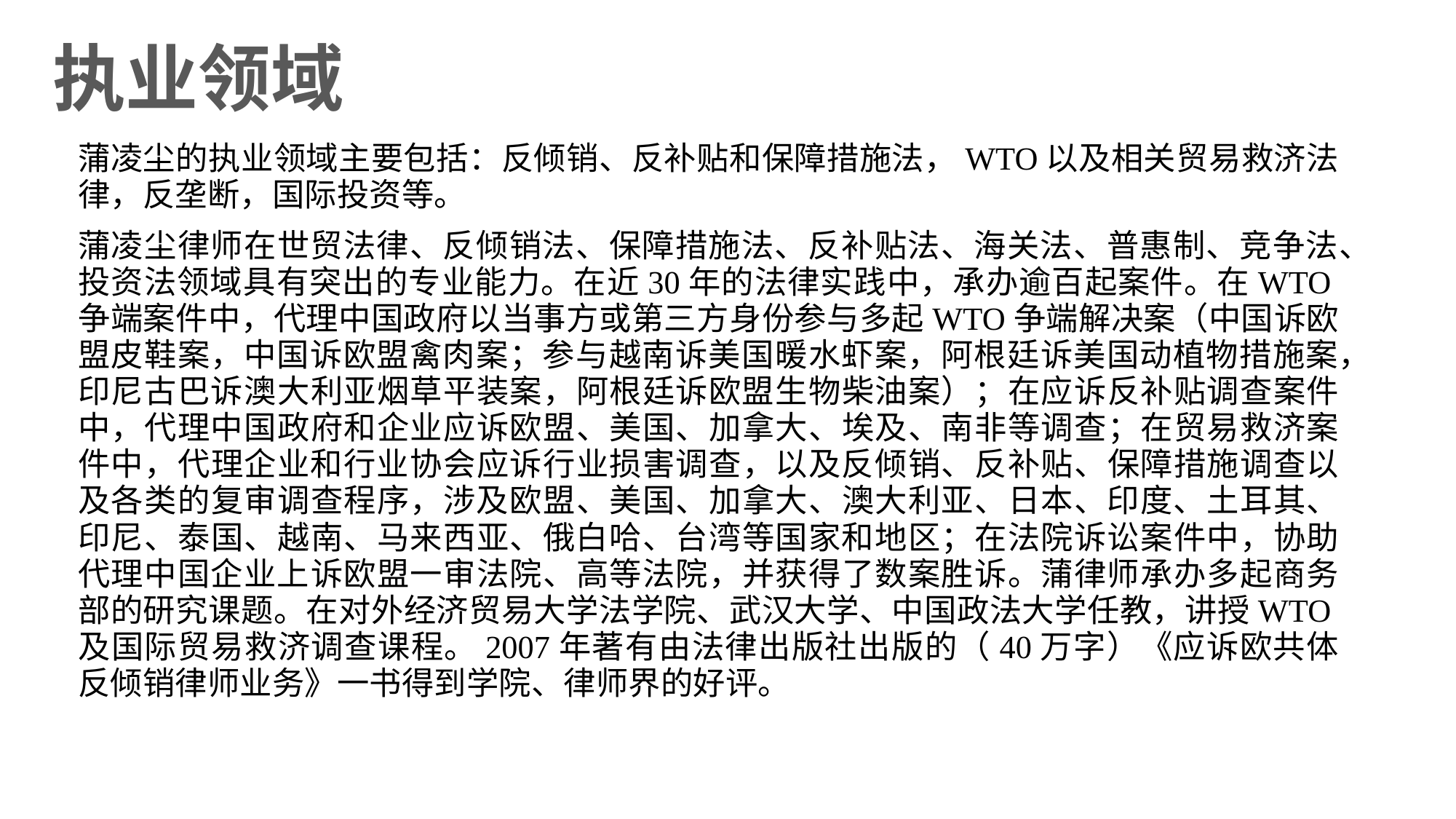

严格保密
25
执业领域
蒲凌尘的执业领域主要包括：反倾销、反补贴和保障措施法，WTO以及相关贸易救济法律，反垄断，国际投资等。
蒲凌尘律师在世贸法律、反倾销法、保障措施法、反补贴法、海关法、普惠制、竞争法、投资法领域具有突出的专业能力。在近30年的法律实践中，承办逾百起案件。在WTO争端案件中，代理中国政府以当事方或第三方身份参与多起WTO争端解决案（中国诉欧盟皮鞋案，中国诉欧盟禽肉案；参与越南诉美国暖水虾案，阿根廷诉美国动植物措施案，印尼古巴诉澳大利亚烟草平装案，阿根廷诉欧盟生物柴油案）；在应诉反补贴调查案件中，代理中国政府和企业应诉欧盟、美国、加拿大、埃及、南非等调查；在贸易救济案件中，代理企业和行业协会应诉行业损害调查，以及反倾销、反补贴、保障措施调查以及各类的复审调查程序，涉及欧盟、美国、加拿大、澳大利亚、日本、印度、土耳其、印尼、泰国、越南、马来西亚、俄白哈、台湾等国家和地区；在法院诉讼案件中，协助代理中国企业上诉欧盟一审法院、高等法院，并获得了数案胜诉。蒲律师承办多起商务部的研究课题。在对外经济贸易大学法学院、武汉大学、中国政法大学任教，讲授WTO及国际贸易救济调查课程。2007年著有由法律出版社出版的（40万字）《应诉欧共体反倾销律师业务》一书得到学院、律师界的好评。